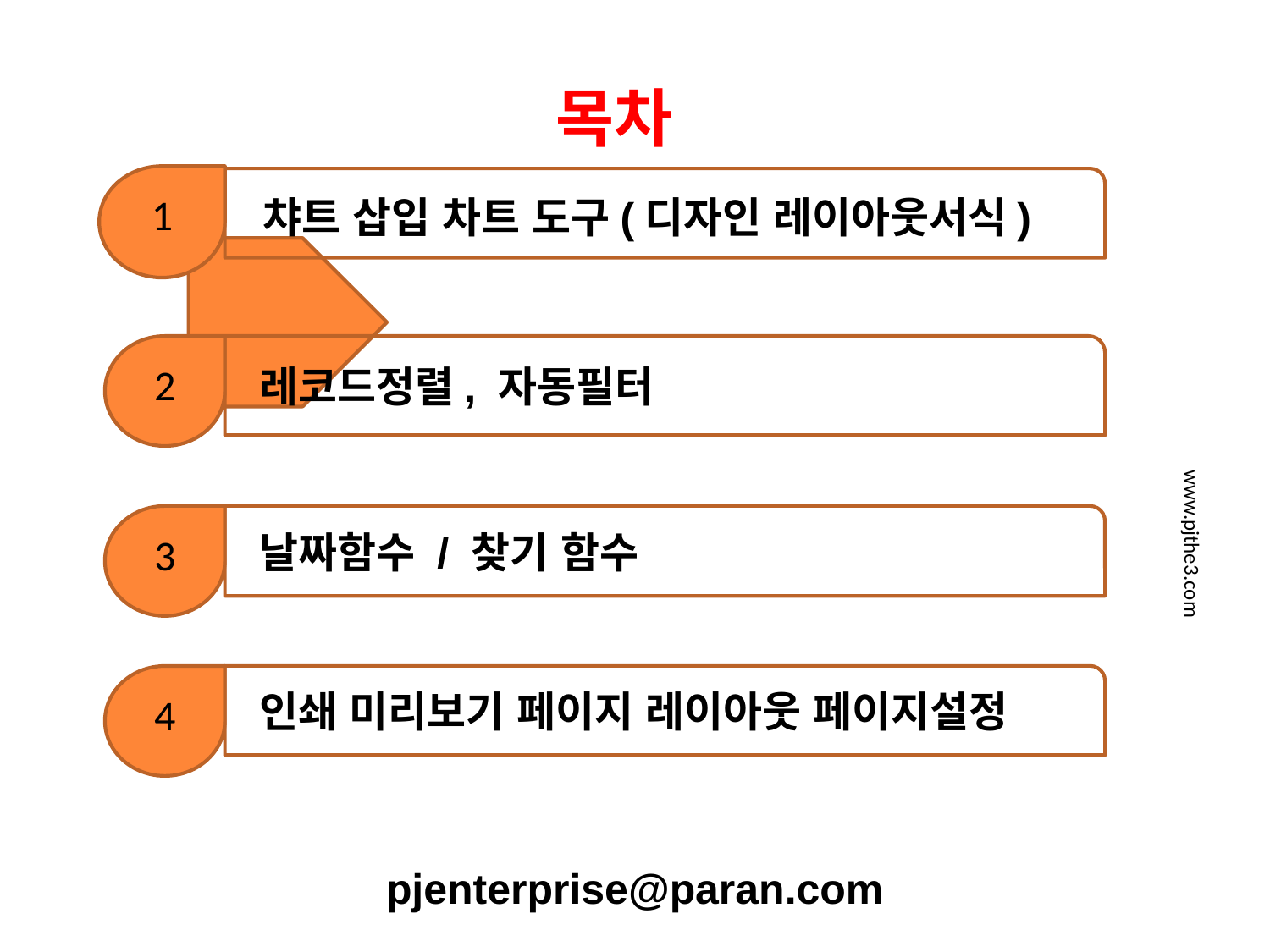

목차

1
 챠트 삽입 차트 도구(디자인 레이아웃서식)

2
 레코드정렬, 자동필터
3
 날짜함수 / 찾기 함수
www.pjthe3.com
 인쇄 미리보기 페이지 레이아웃 페이지설정
4
pjenterprise@paran.com